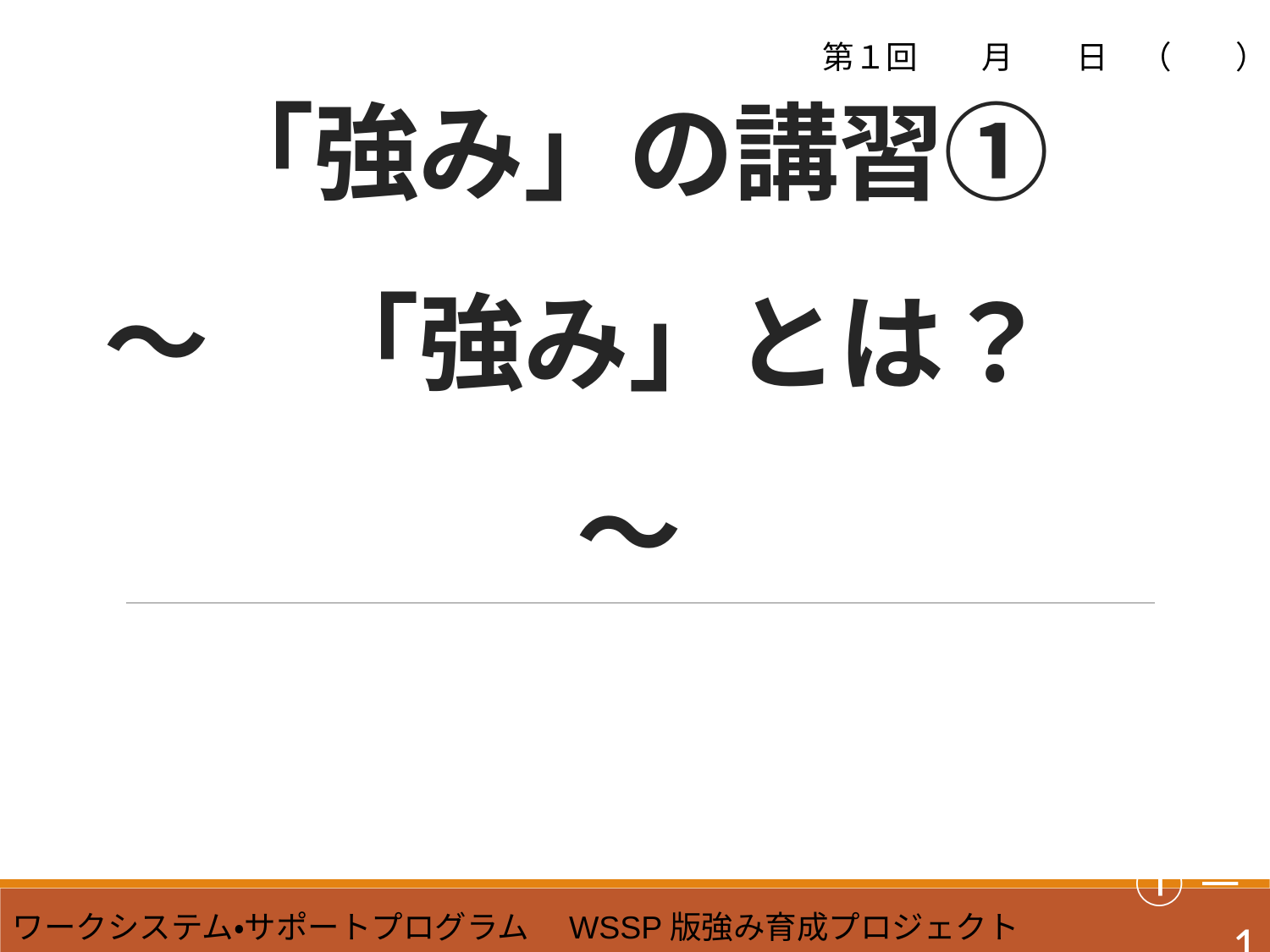

第１回　　月　　日　（　　）
# 「強み」の講習① ～　「強み」とは？　～
①－1
ワークシステム・サポートプログラム　WSSP版強み育成プロジェクト